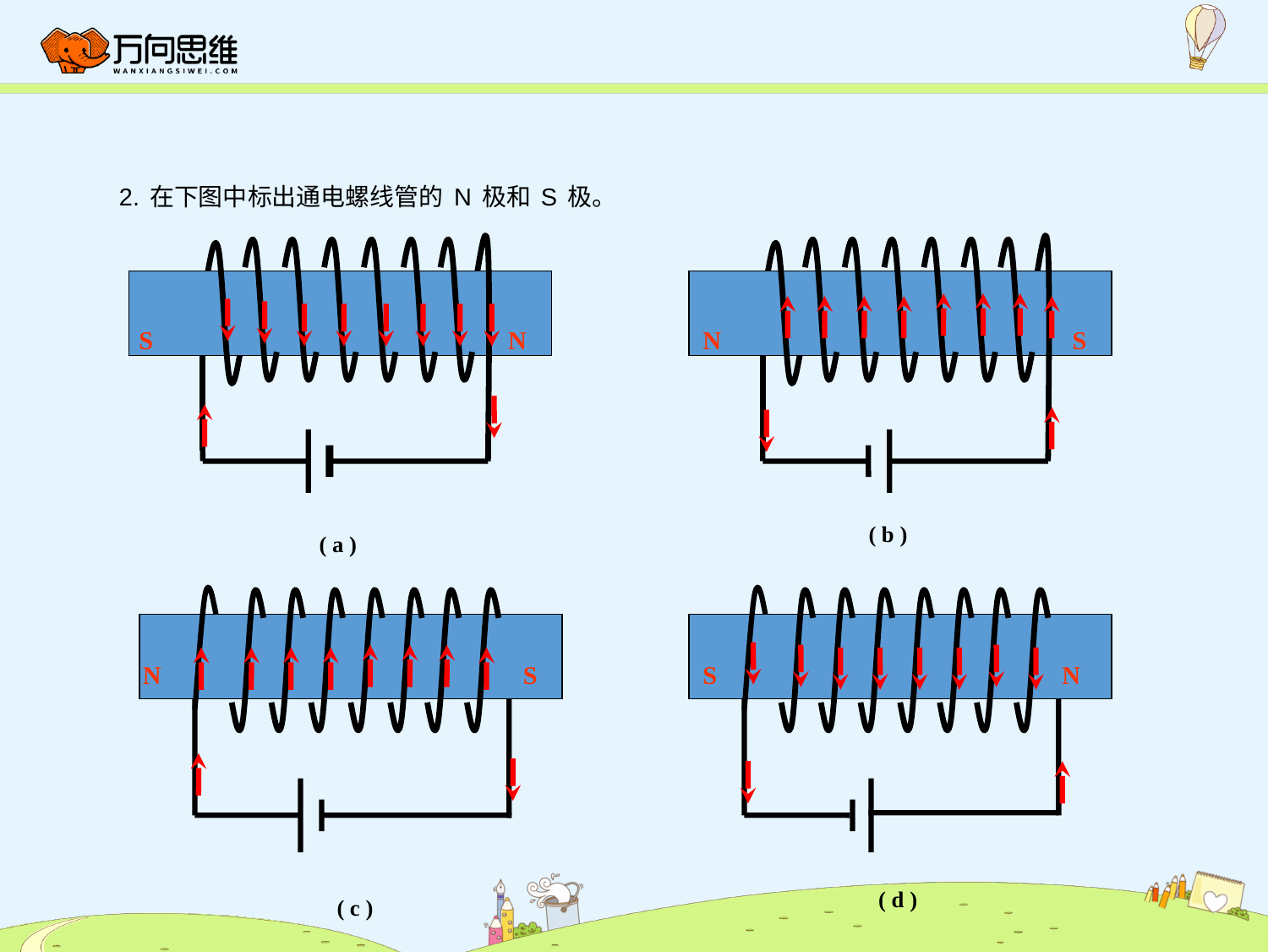

2.在下图中标出通电螺线管的N极和S极。

( b )
( a )

( d )
( c )
S
N
N
S

N
S
S
N